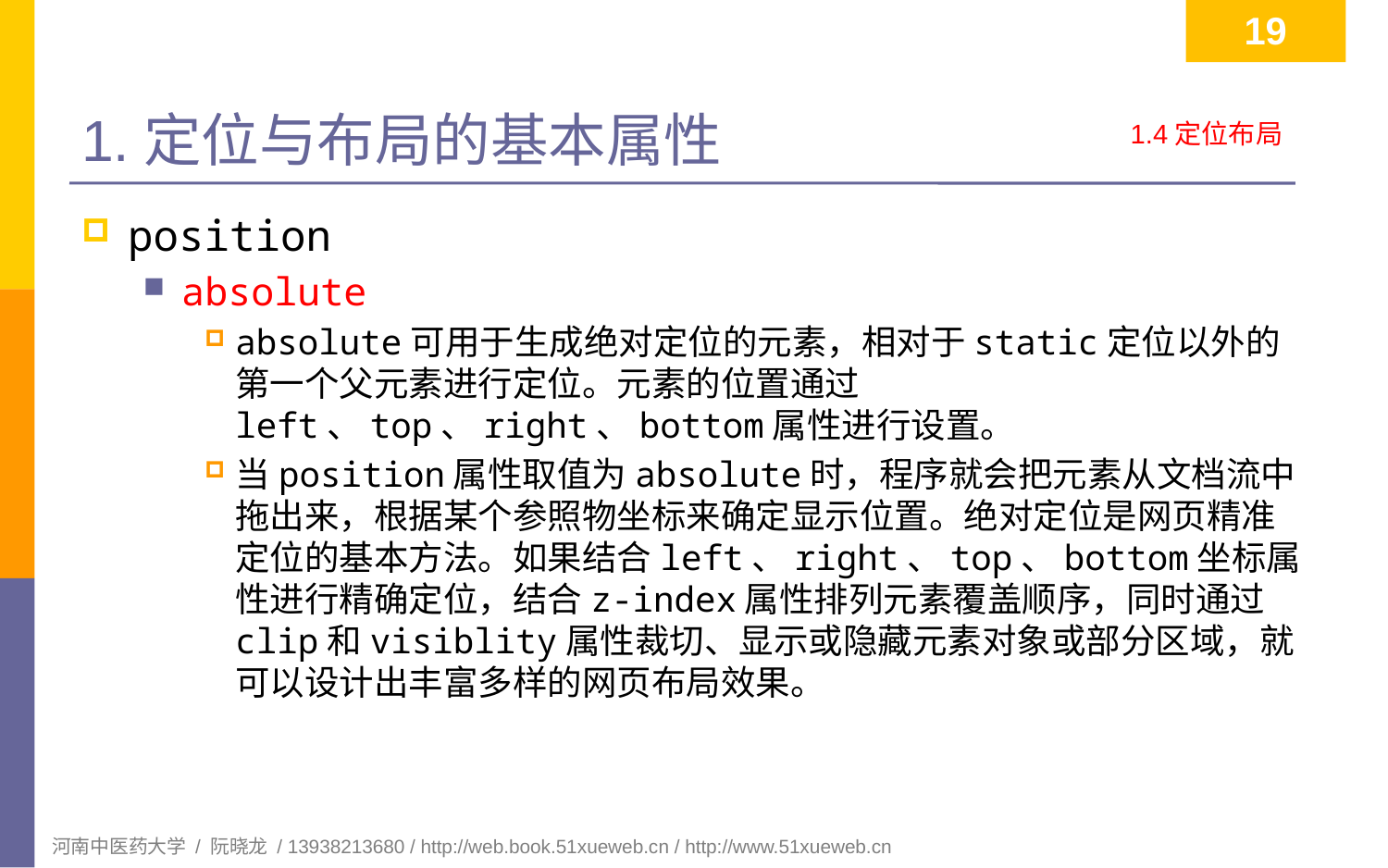

19
# 1.定位与布局的基本属性
1.4定位布局
position
absolute
absolute可用于生成绝对定位的元素，相对于static定位以外的第一个父元素进行定位。元素的位置通过left、top、right、bottom属性进行设置。
当position属性取值为absolute时，程序就会把元素从文档流中拖出来，根据某个参照物坐标来确定显示位置。绝对定位是网页精准定位的基本方法。如果结合left、right、top、bottom坐标属性进行精确定位，结合z-index属性排列元素覆盖顺序，同时通过clip和visiblity属性裁切、显示或隐藏元素对象或部分区域，就可以设计出丰富多样的网页布局效果。